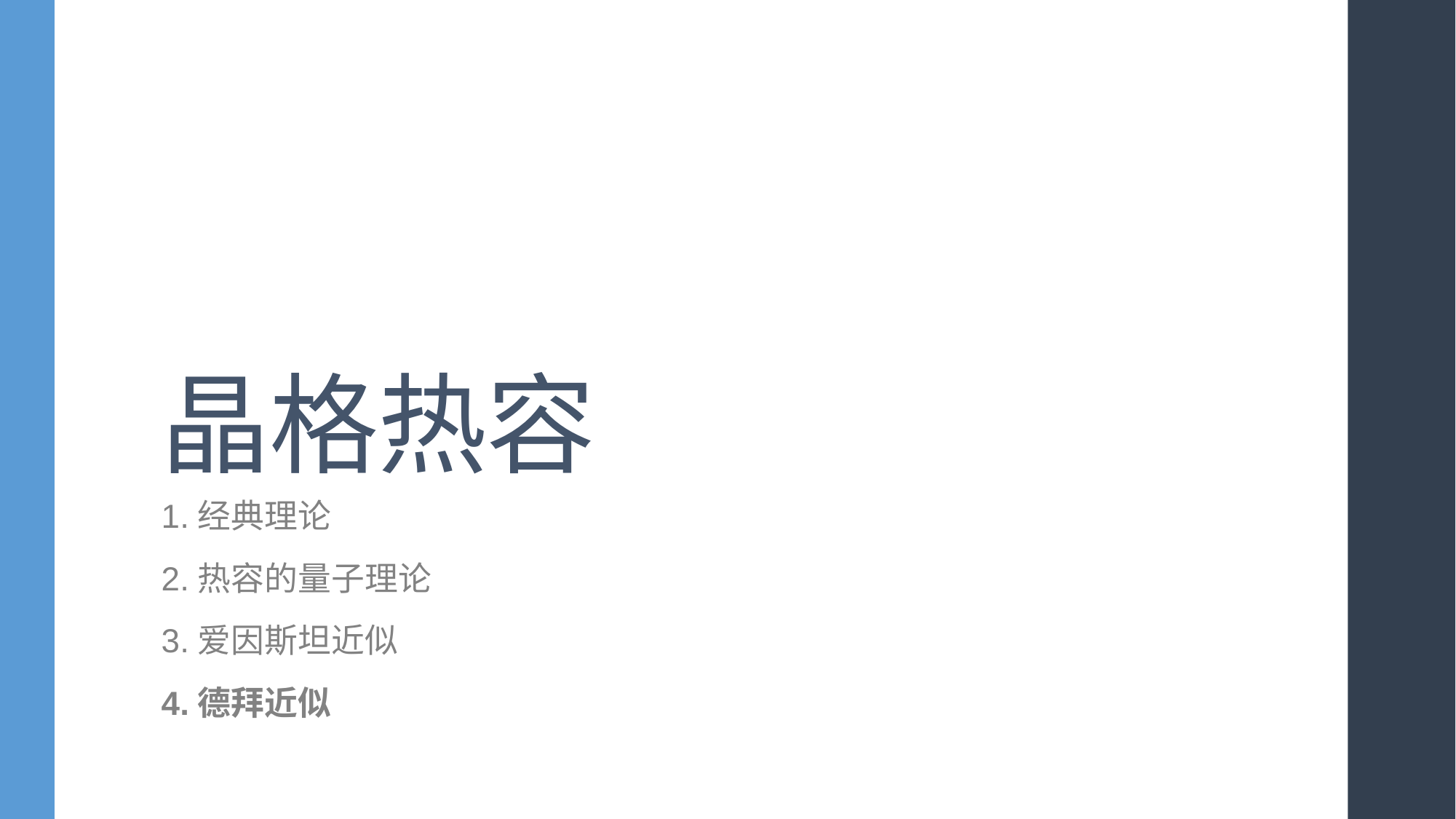

# 晶格热容
1.经典理论
2.热容的量子理论
3.爱因斯坦近似
4.德拜近似

19